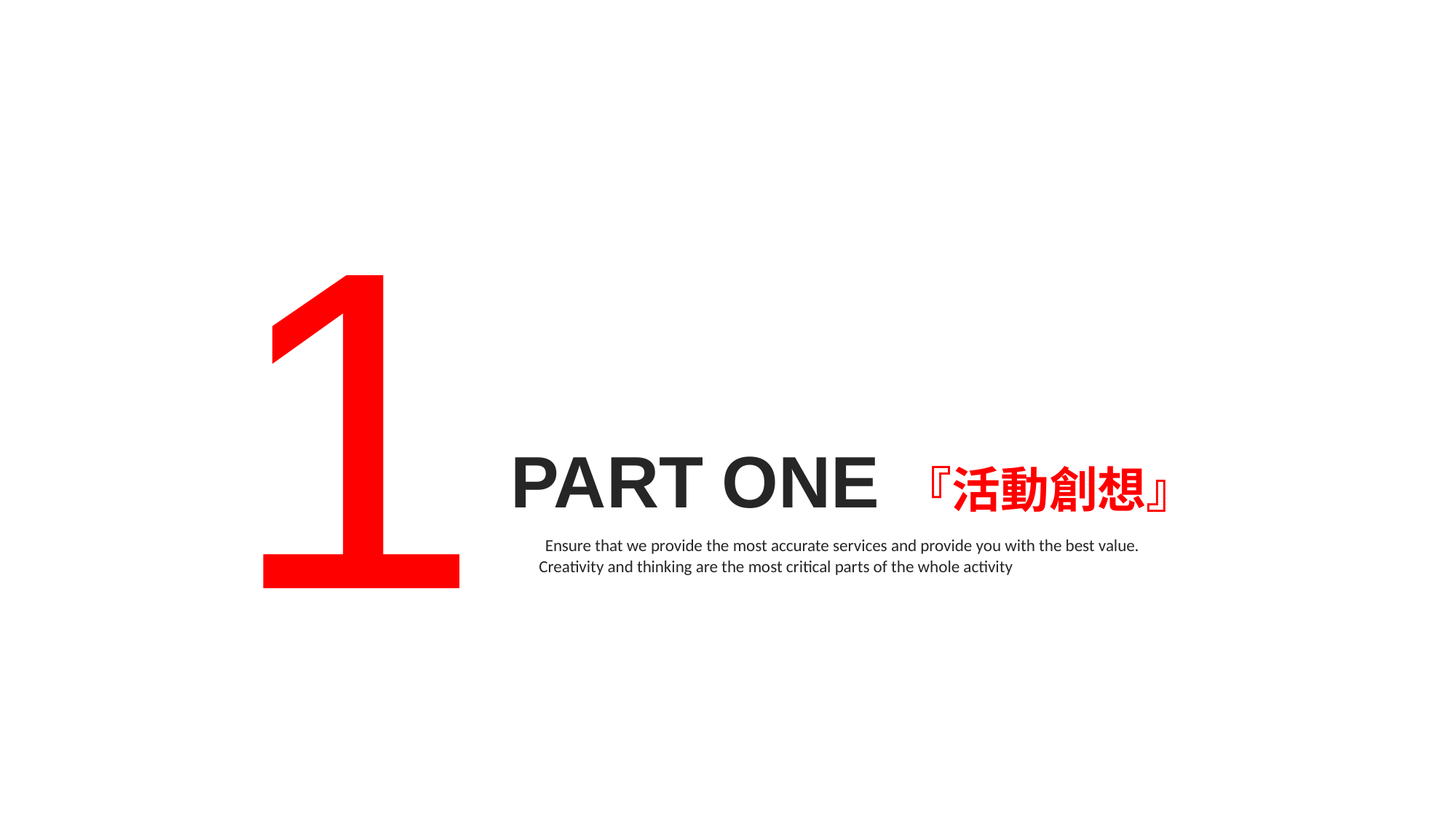

1
PART ONE 『活動創想』
Ensure that we provide the most accurate services and provide you with the best value.
Creativity and thinking are the most critical parts of the whole activity